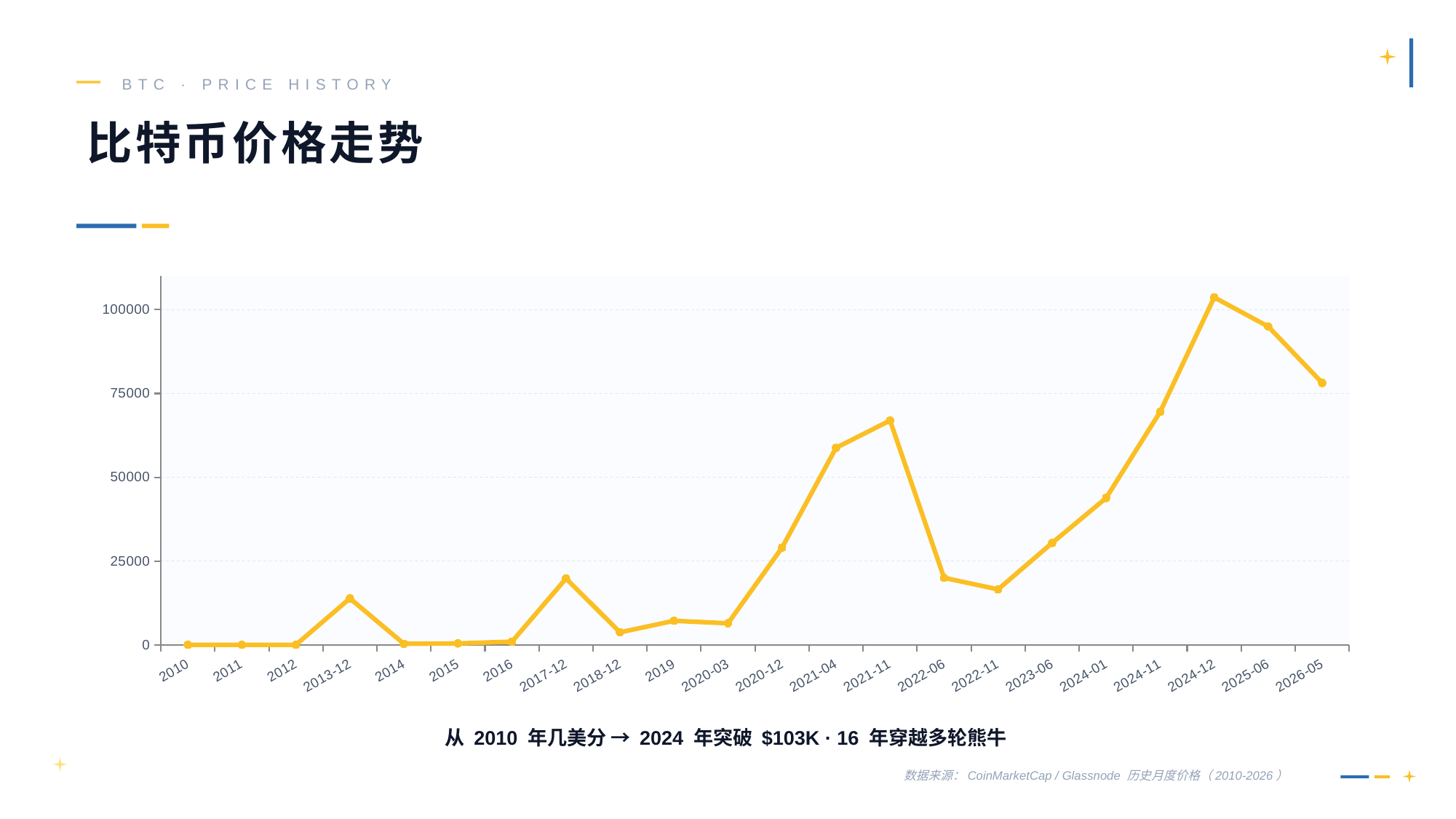

BTC · PRICE HISTORY

比特币价格走势

### Chart

| Category | 比特币价格 (USD) |
|---|---|
| 2010 | 0.1 |
| 2011 | 4.0 |
| 2012 | 13.0 |
| 2013-12 | 13860.0 |
| 2014 | 320.0 |
| 2015 | 430.0 |
| 2016 | 960.0 |
| 2017-12 | 19783.0 |
| 2018-12 | 3742.0 |
| 2019 | 7180.0 |
| 2020-03 | 6438.0 |
| 2020-12 | 28990.0 |
| 2021-04 | 58800.0 |
| 2021-11 | 66930.0 |
| 2022-06 | 20000.0 |
| 2022-11 | 16547.0 |
| 2023-06 | 30406.0 |
| 2024-01 | 43836.0 |
| 2024-11 | 69539.0 |
| 2024-12 | 103679.0 |
| 2025-06 | 95000.0 |
| 2026-05 | 78170.0 |
从 2010 年几美分 → 2024 年突破 $103K · 16 年穿越多轮熊牛

数据来源：CoinMarketCap / Glassnode 历史月度价格（2010-2026）